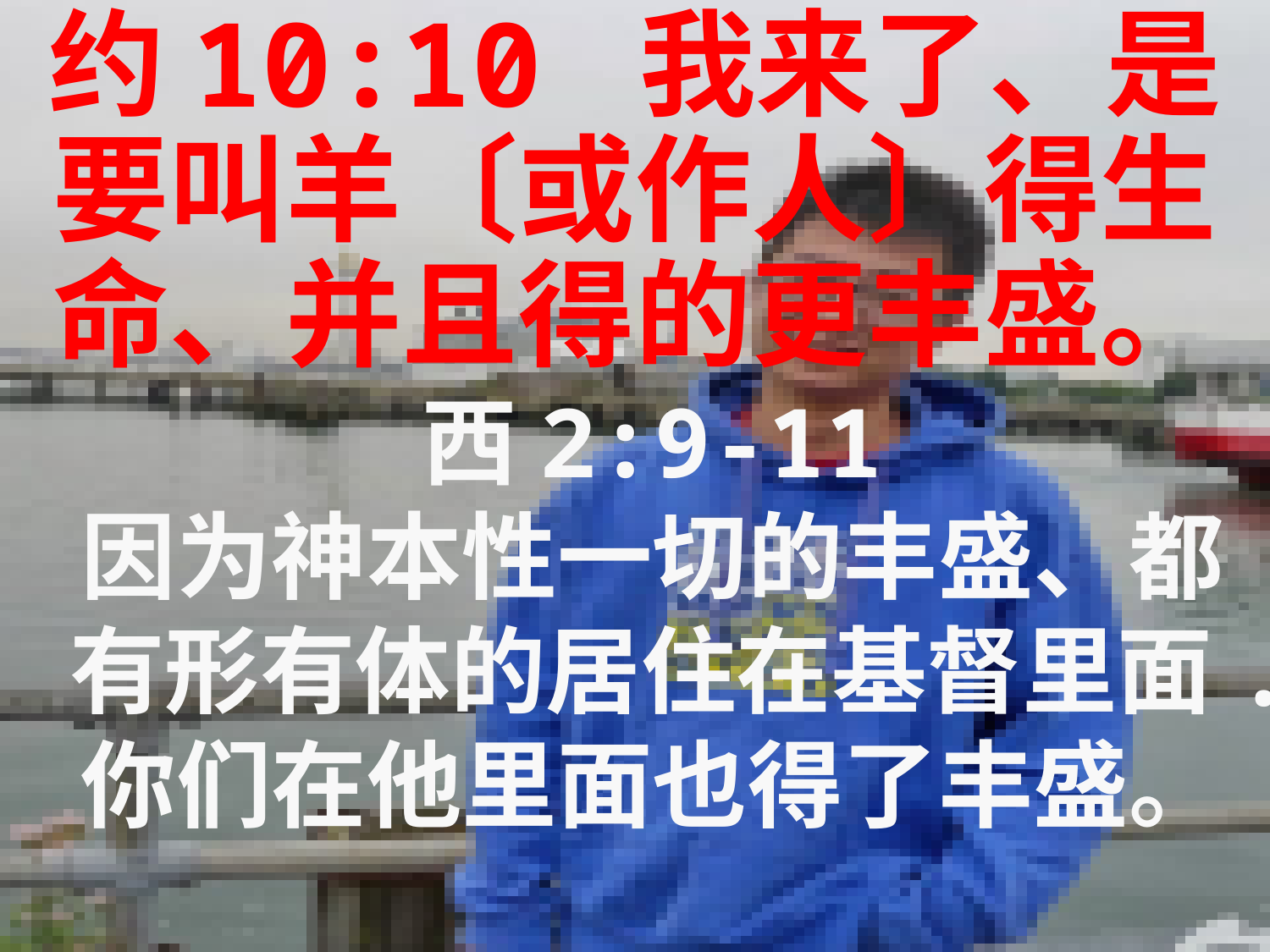

约10:10 我来了、是要叫羊〔或作人〕得生命、并且得的更丰盛。
西2:9-11
因为神本性一切的丰盛、都有形有体的居住在基督里面.你们在他里面也得了丰盛。